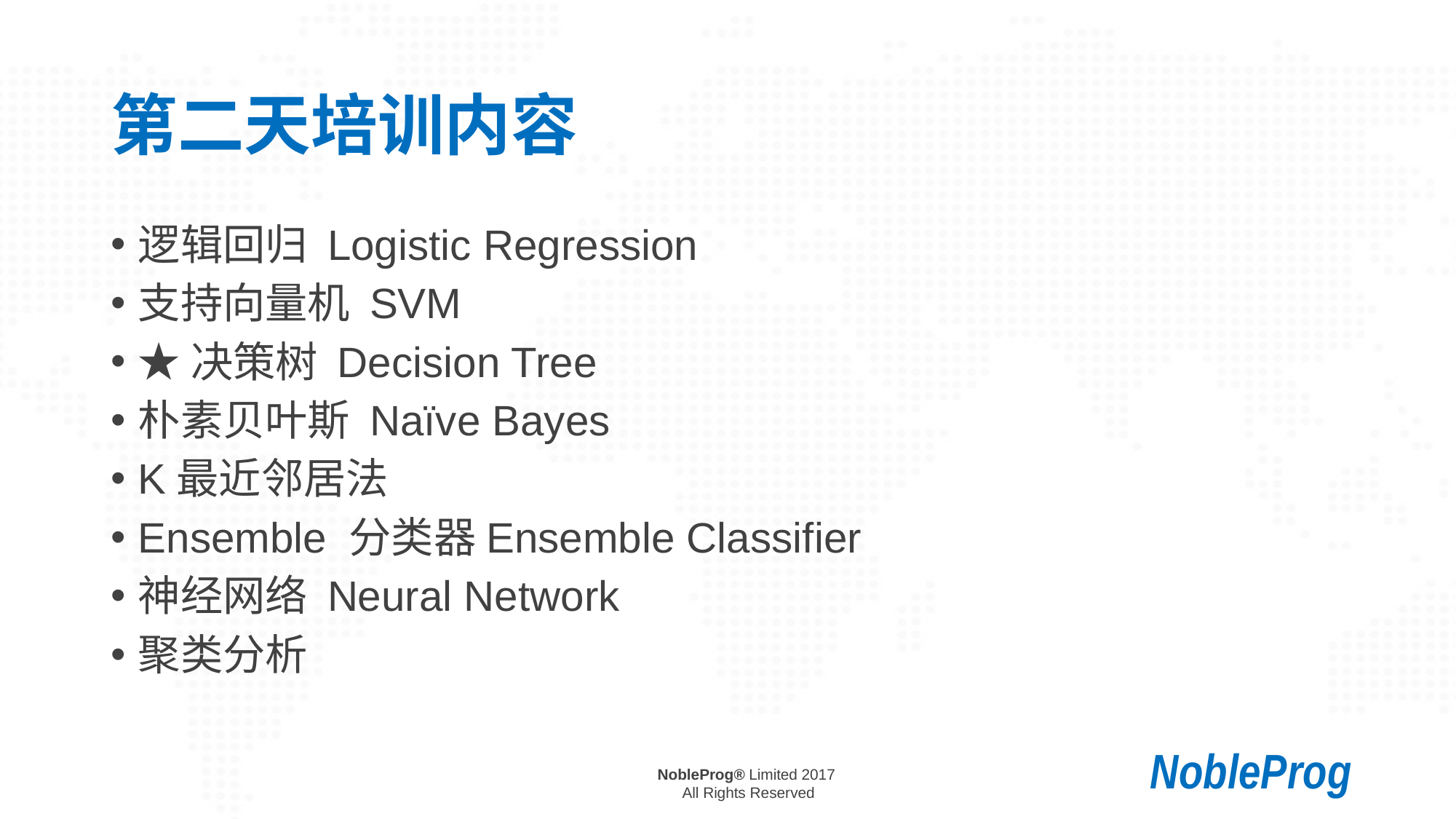

# 第二天培训内容
逻辑回归 Logistic Regression
支持向量机 SVM
★决策树 Decision Tree
朴素贝叶斯 Naïve Bayes
K最近邻居法
Ensemble 分类器Ensemble Classifier
神经网络 Neural Network
聚类分析